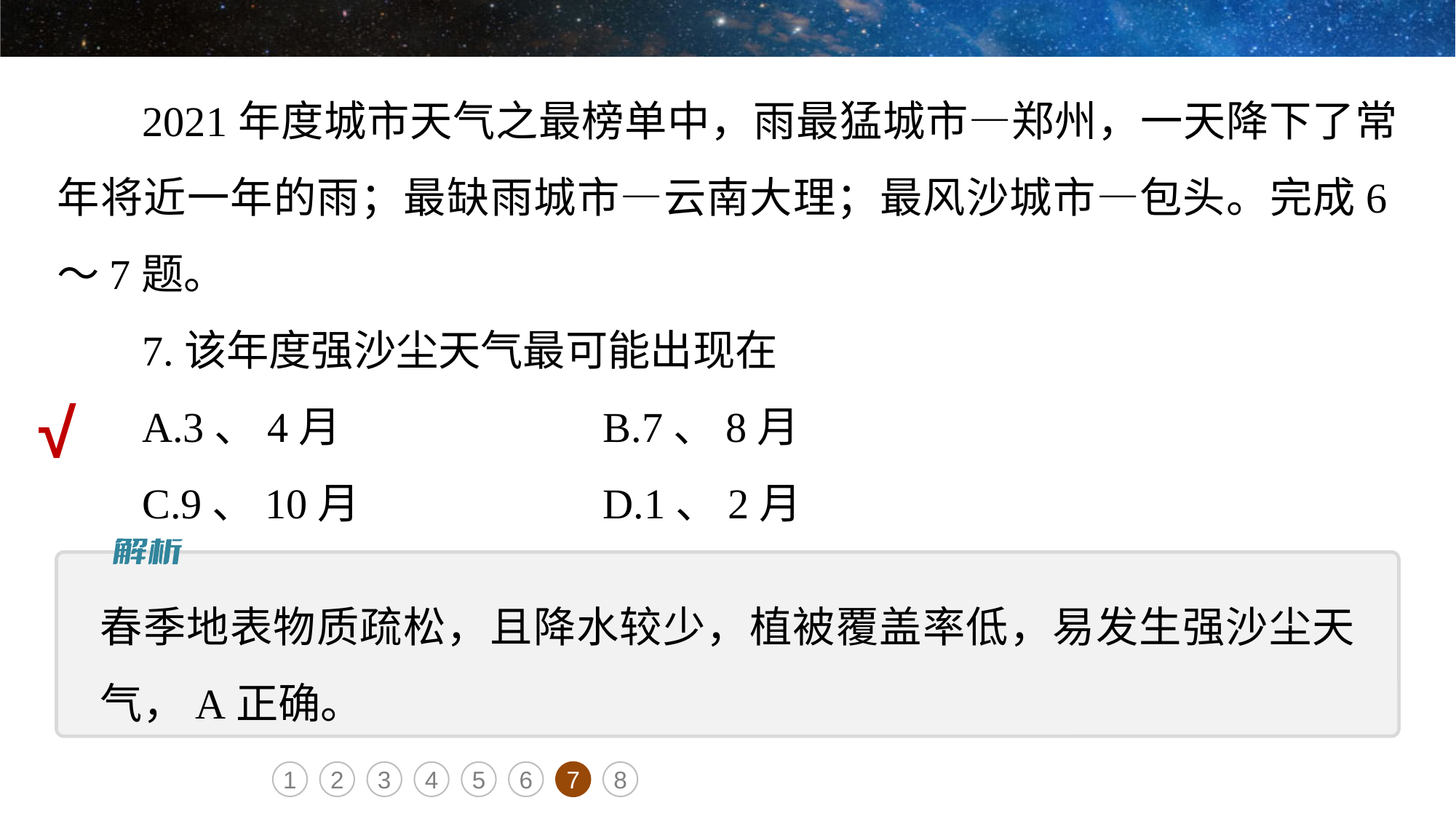

2021年度城市天气之最榜单中，雨最猛城市—郑州，一天降下了常年将近一年的雨；最缺雨城市—云南大理；最风沙城市—包头。完成6～7题。
7.该年度强沙尘天气最可能出现在
A.3、4月  			B.7、8月
C.9、10月  			D.1、2月
√

春季地表物质疏松，且降水较少，植被覆盖率低，易发生强沙尘天气，A正确。
1
2
3
4
5
6
7
8